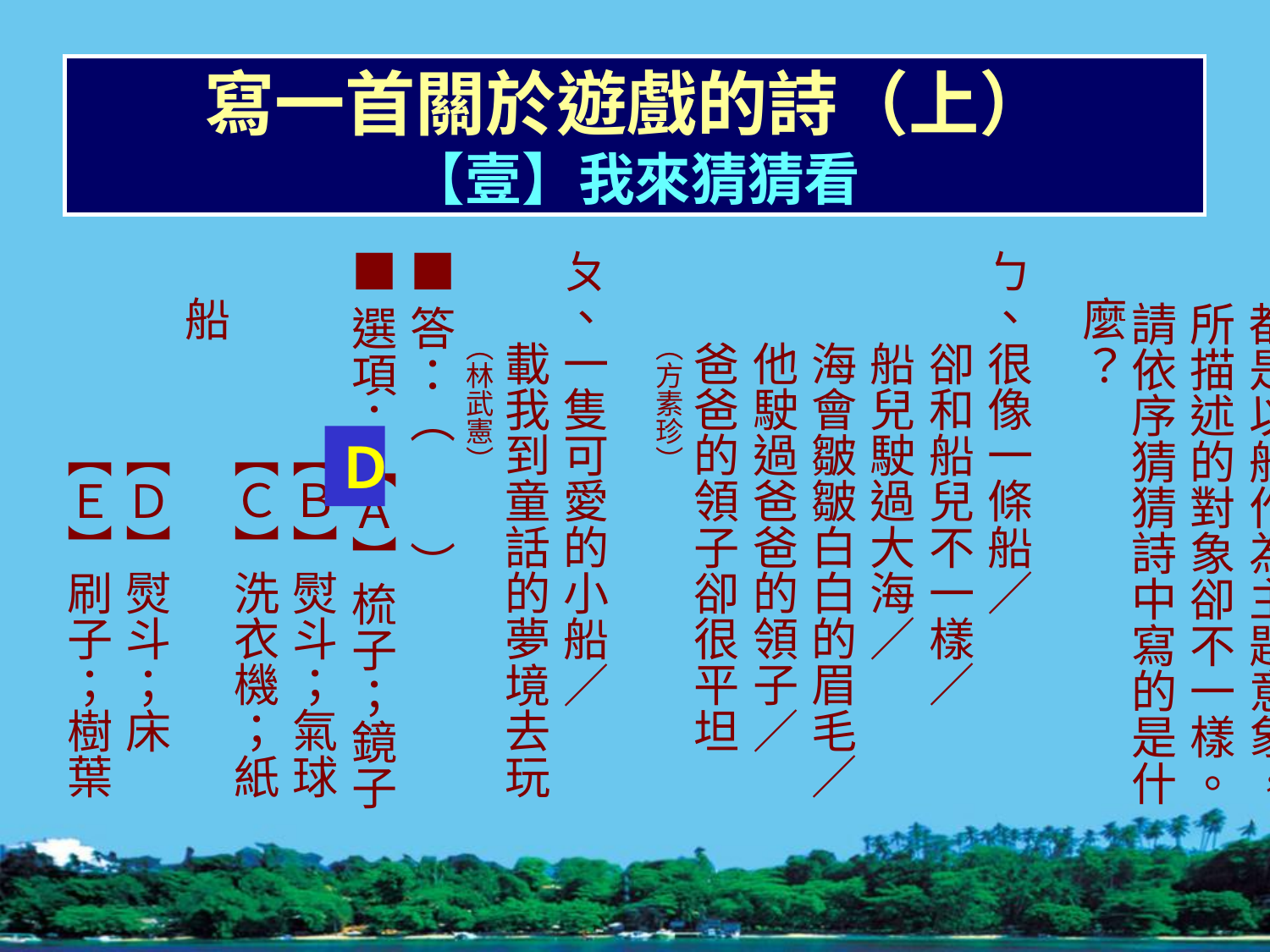

# 寫一首關於遊戲的詩（上） 【壹】我來猜猜看
■以下是兩首兒童詩，
    都是以船作為主題意象，
    所描述的對象卻不一樣。
    請依序猜猜詩中寫的是什麼？

ㄅ、很像一條船／
　　卻和船兒不一樣／
　　船兒駛過大海／
　　海會皺皺白白的眉毛／
　　他駛過爸爸的領子／
　　爸爸的領子卻很平坦
　　　（方素珍）

ㄆ、一隻可愛的小船／
　　載我到童話的夢境去玩
　　　（林武憲）
■答：（     　）
■選項：【Ａ】梳子；鏡子
　　　　【Ｂ】熨斗；氣球
　　　　【Ｃ】洗衣機；紙船
　　　　【Ｄ】熨斗；床
　　　　【Ｅ】刷子；樹葉

Ｄ